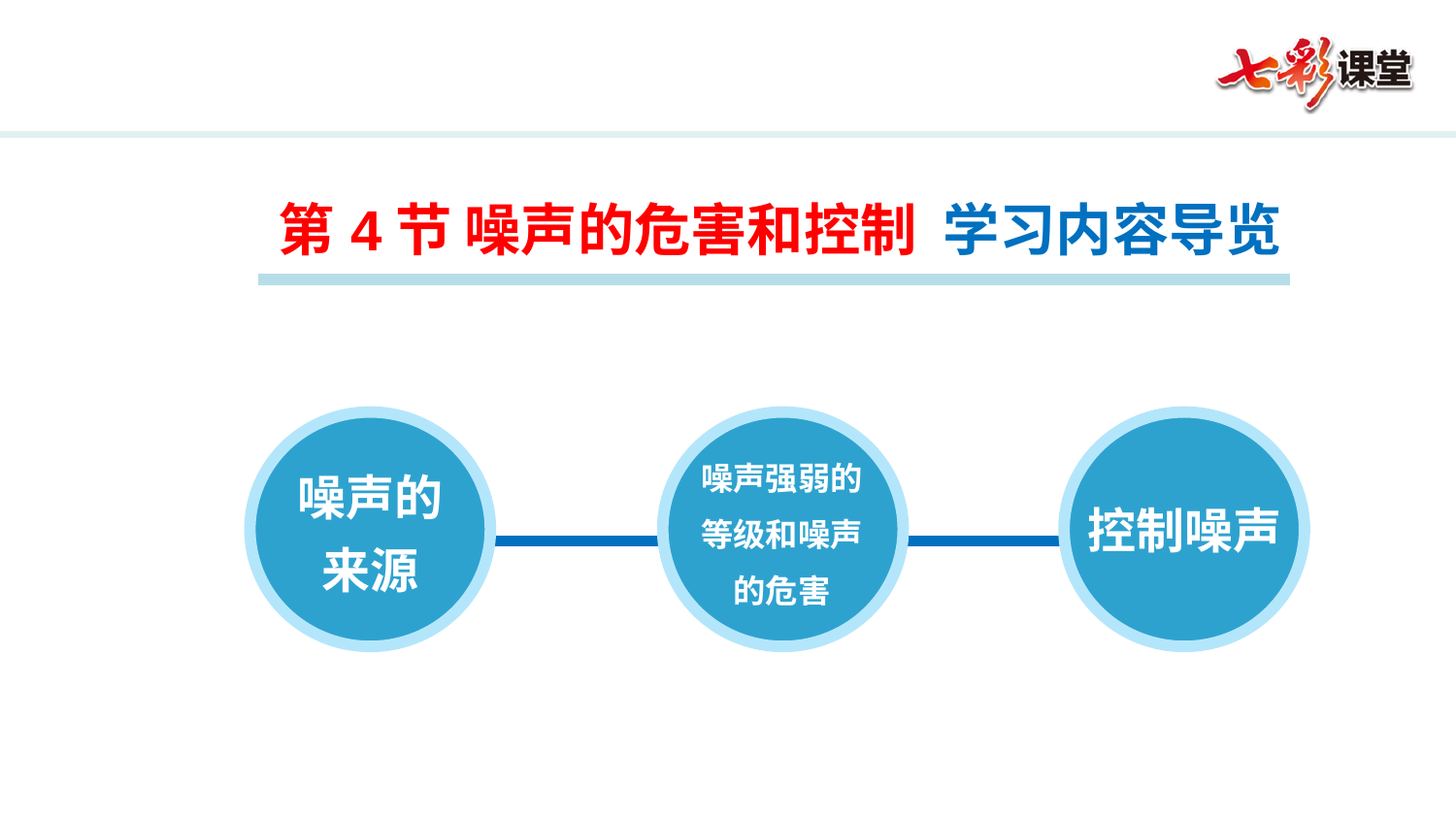

第4节 噪声的危害和控制  学习内容导览

噪声强弱的
等级和噪声
的危害
控制噪声
噪声的来源